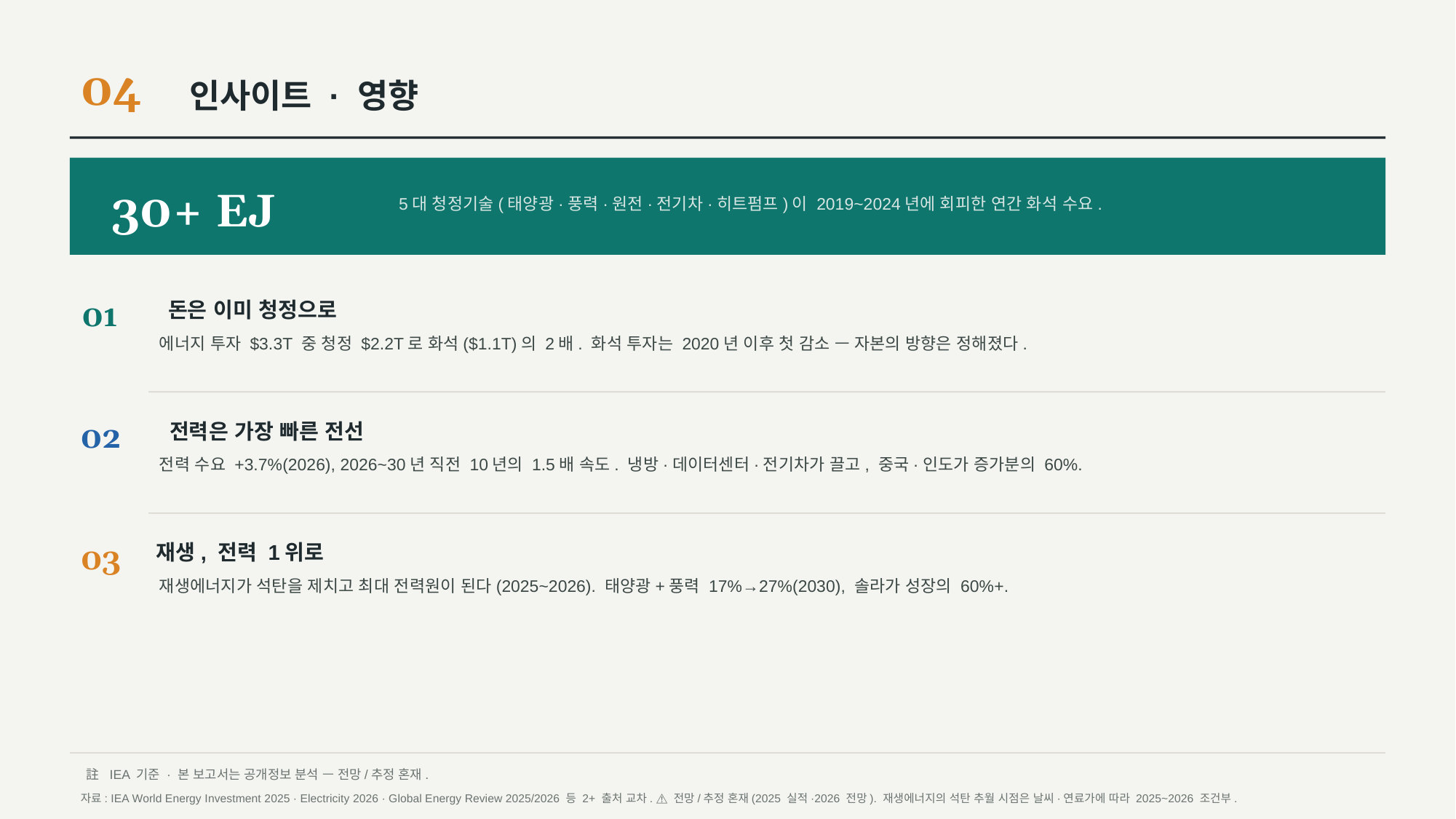

04
인사이트 · 영향

30+ EJ
5대 청정기술(태양광·풍력·원전·전기차·히트펌프)이 2019~2024년에 회피한 연간 화석 수요.
01
돈은 이미 청정으로
에너지 투자 $3.3T 중 청정 $2.2T로 화석($1.1T)의 2배. 화석 투자는 2020년 이후 첫 감소 — 자본의 방향은 정해졌다.

02
전력은 가장 빠른 전선
전력 수요 +3.7%(2026), 2026~30년 직전 10년의 1.5배 속도. 냉방·데이터센터·전기차가 끌고, 중국·인도가 증가분의 60%.

03
재생, 전력 1위로
재생에너지가 석탄을 제치고 최대 전력원이 된다(2025~2026). 태양광+풍력 17%→27%(2030), 솔라가 성장의 60%+.

註  IEA 기준 · 본 보고서는 공개정보 분석 — 전망/추정 혼재.
자료: IEA World Energy Investment 2025 · Electricity 2026 · Global Energy Review 2025/2026 등 2+ 출처 교차. ⚠ 전망/추정 혼재(2025 실적·2026 전망). 재생에너지의 석탄 추월 시점은 날씨·연료가에 따라 2025~2026 조건부.